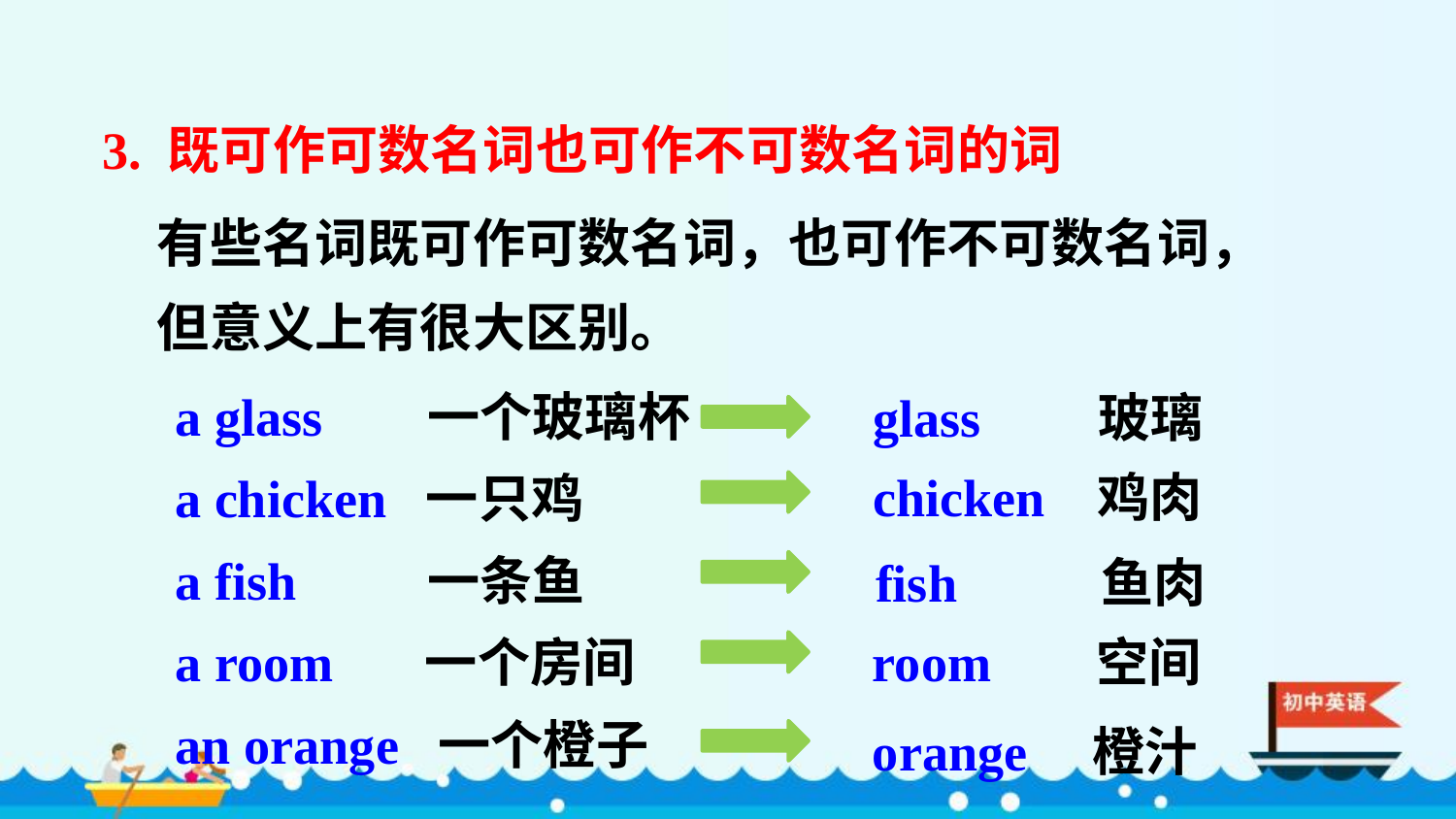

3. 既可作可数名词也可作不可数名词的词
有些名词既可作可数名词，也可作不可数名词，但意义上有很大区别。
a glass       一个玻璃杯
a chicken  一只鸡
a fish         一条鱼
a room      一个房间
an orange  一个橙子
glass        玻璃

chicken   鸡肉

fish          鱼肉

room       空间

orange    橙汁